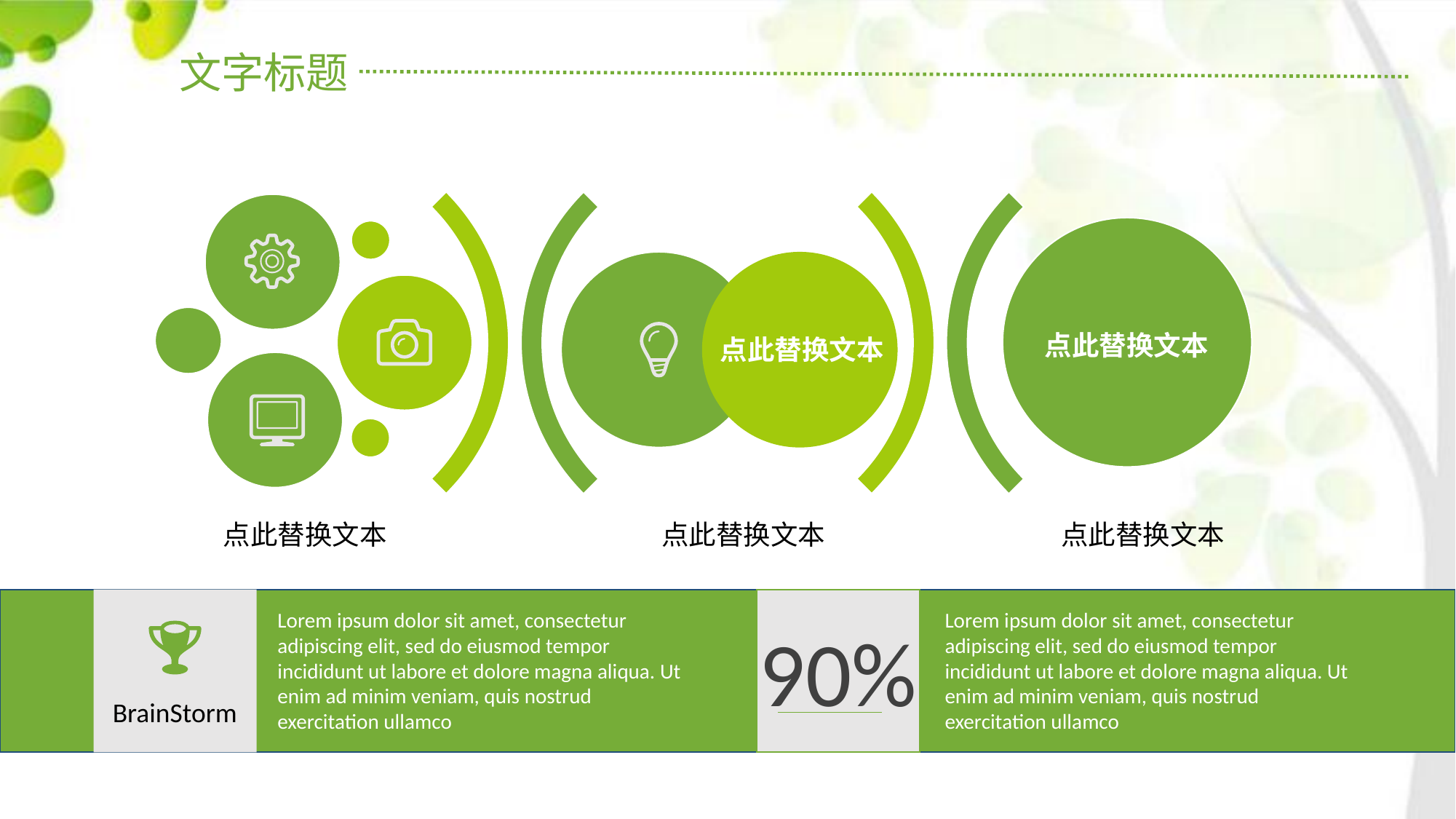

文字标题

点此替换文本
点此替换文本

点此替换文本
点此替换文本
点此替换文本

Lorem ipsum dolor sit amet, consectetur adipiscing elit, sed do eiusmod tempor incididunt ut labore et dolore magna aliqua. Ut enim ad minim veniam, quis nostrud exercitation ullamco
Lorem ipsum dolor sit amet, consectetur adipiscing elit, sed do eiusmod tempor incididunt ut labore et dolore magna aliqua. Ut enim ad minim veniam, quis nostrud exercitation ullamco
90%

BrainStorm